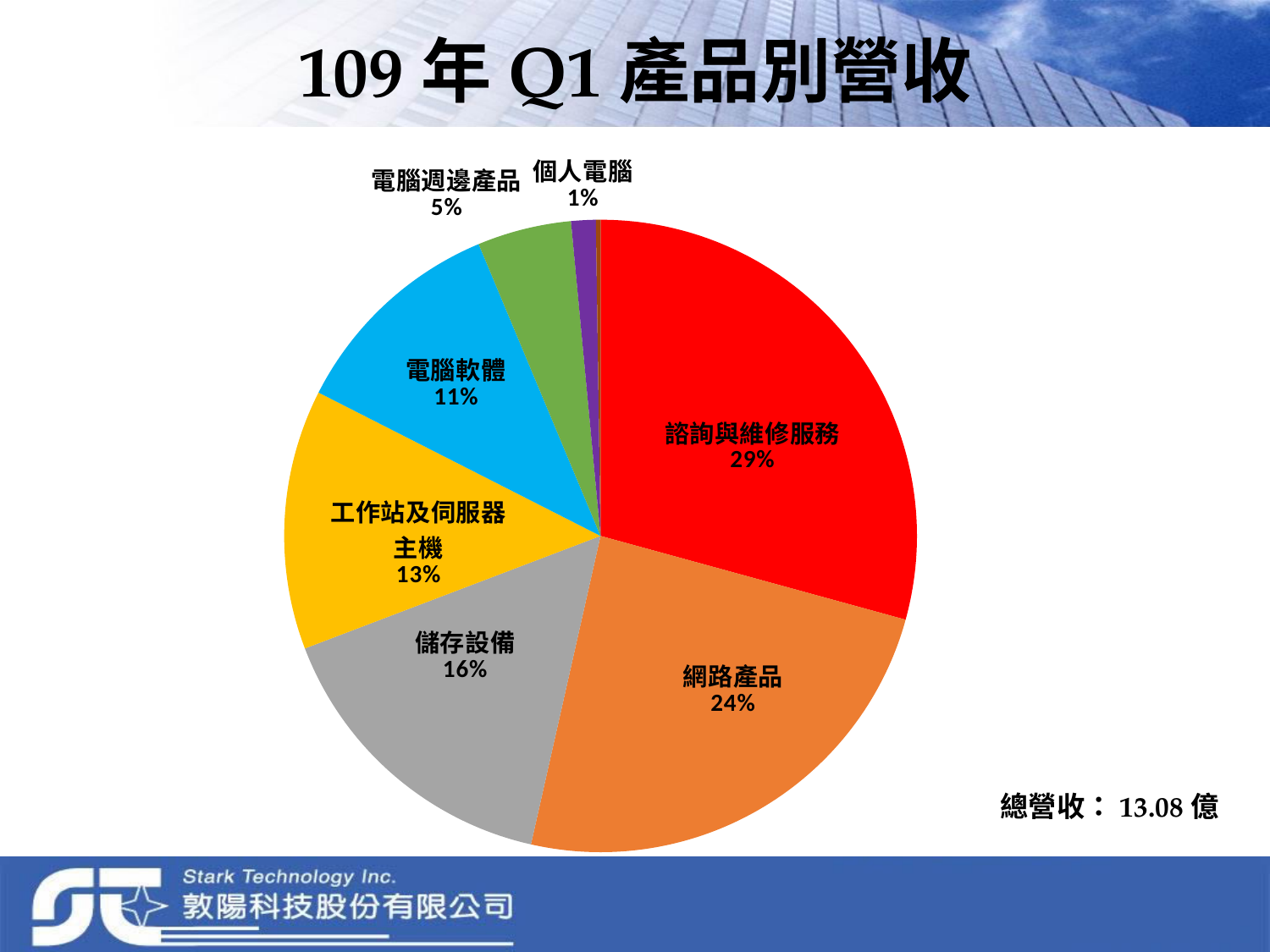

# 109年Q1產品別營收

### Chart

| Category | % |
|---|---|
| 諮詢與維修服務 | 0.2926710853857078 |
| 網路產品 | 0.242633189476387 |
| 儲存設備 | 0.15676326715683792 |
| 工作站及伺服器主機 | 0.13283640734153482 |
| 電腦軟體 | 0.11214461443834053 |
| 電腦週邊產品 | 0.0480615480928428 |
| 個人電腦 | 0.012529035079098434 |
| 其它 | 0.0023608530292507438 |
| 工程 | 0.0 |
總營收：13.08億